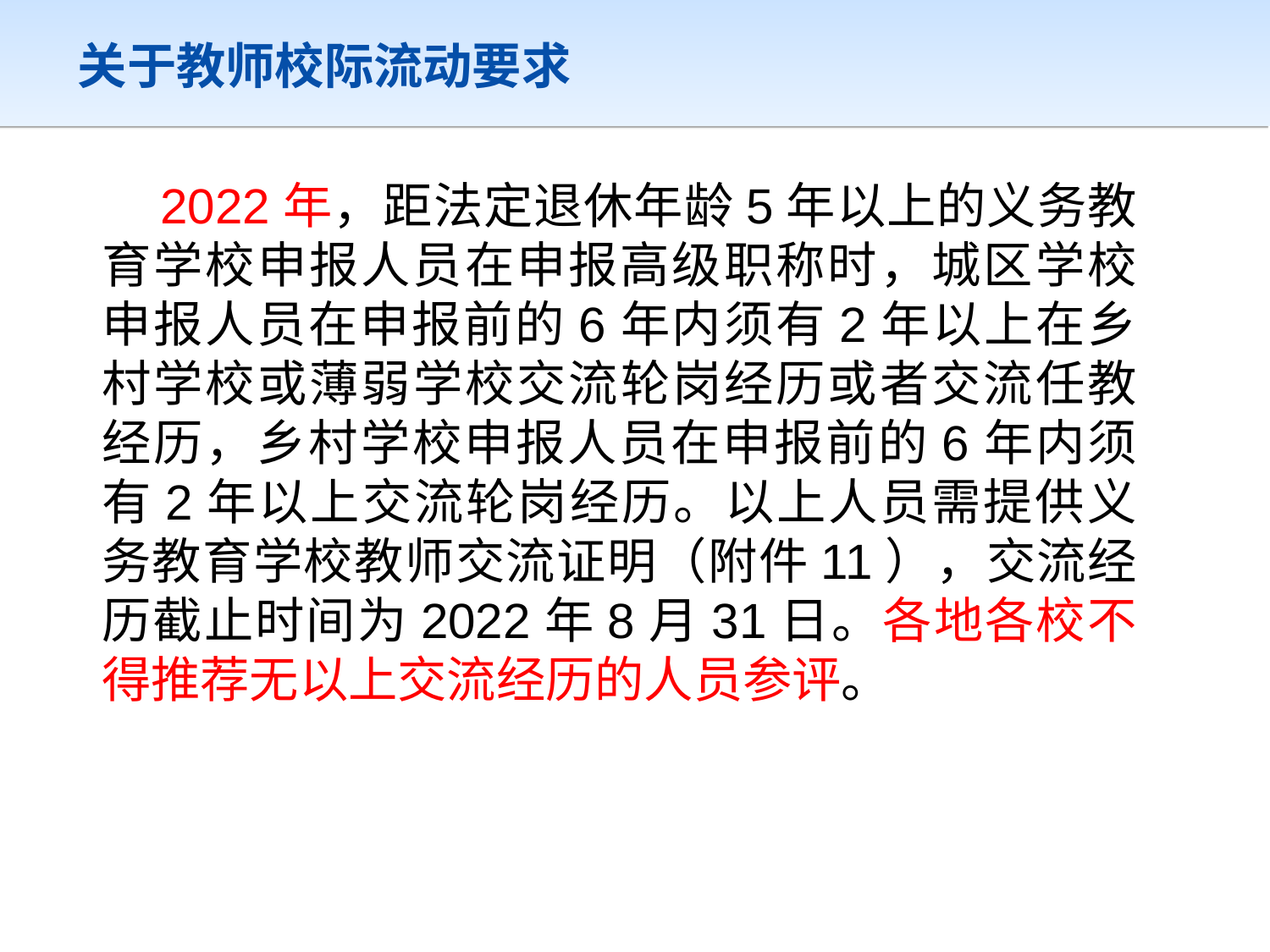

# 关于教师校际流动要求
    2022年，距法定退休年龄5年以上的义务教育学校申报人员在申报高级职称时，城区学校申报人员在申报前的6年内须有2年以上在乡村学校或薄弱学校交流轮岗经历或者交流任教经历，乡村学校申报人员在申报前的6年内须有2年以上交流轮岗经历。以上人员需提供义务教育学校教师交流证明（附件11），交流经历截止时间为2022年8月31日。各地各校不得推荐无以上交流经历的人员参评。